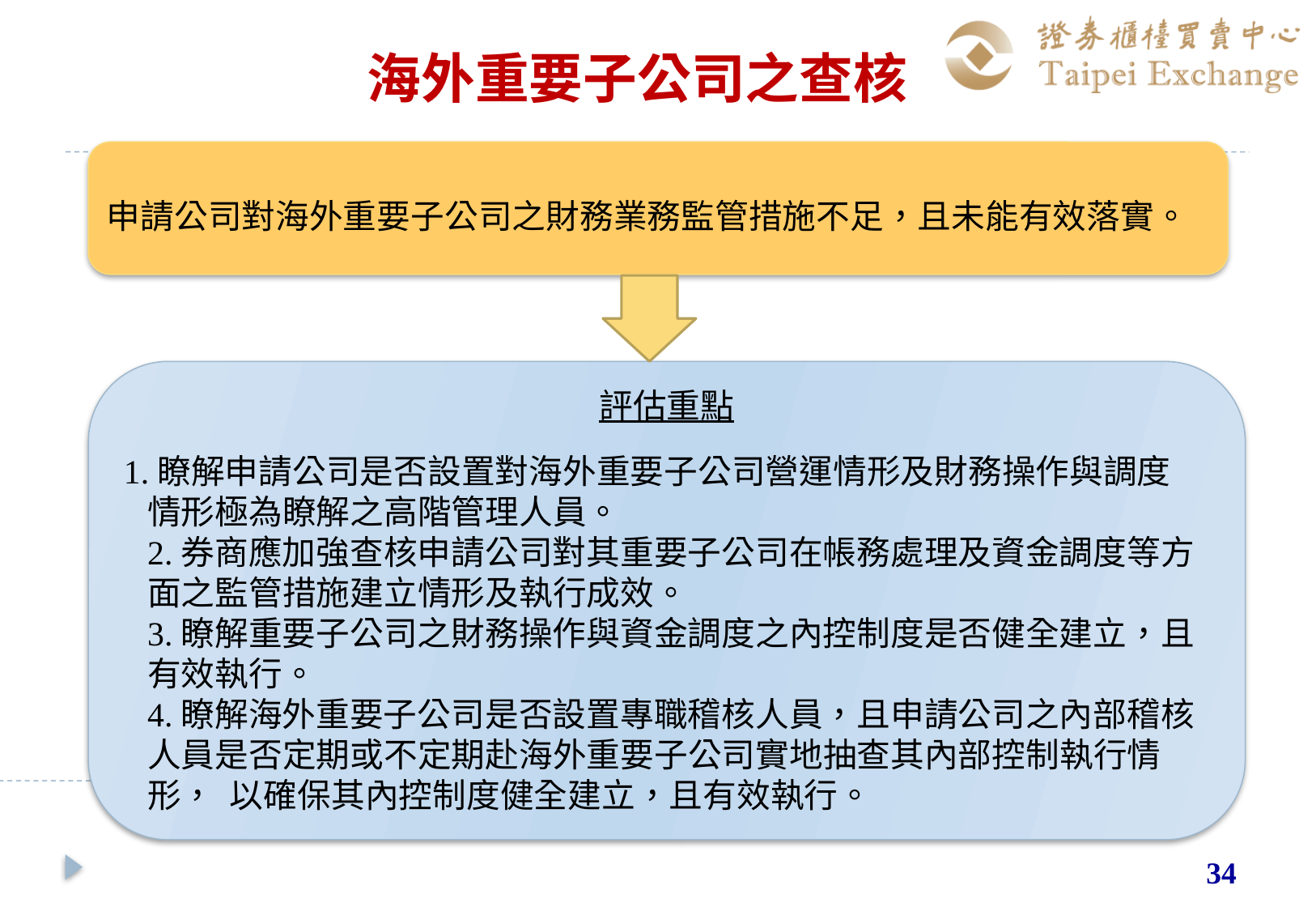

# 海外重要子公司之查核

申請公司對海外重要子公司之財務業務監管措施不足，且未能有效落實。

評估重點

1.瞭解申請公司是否設置對海外重要子公司營運情形及財務操作與調度
情形極為瞭解之高階管理人員。
2.券商應加強查核申請公司對其重要子公司在帳務處理及資金調度等方
面之監管措施建立情形及執行成效。
3.瞭解重要子公司之財務操作與資金調度之內控制度是否健全建立，且
有效執行。
4.瞭解海外重要子公司是否設置專職稽核人員，且申請公司之內部稽核
人員是否定期或不定期赴海外重要子公司實地抽查其內部控制執行情
形，  以確保其內控制度健全建立，且有效執行。

34